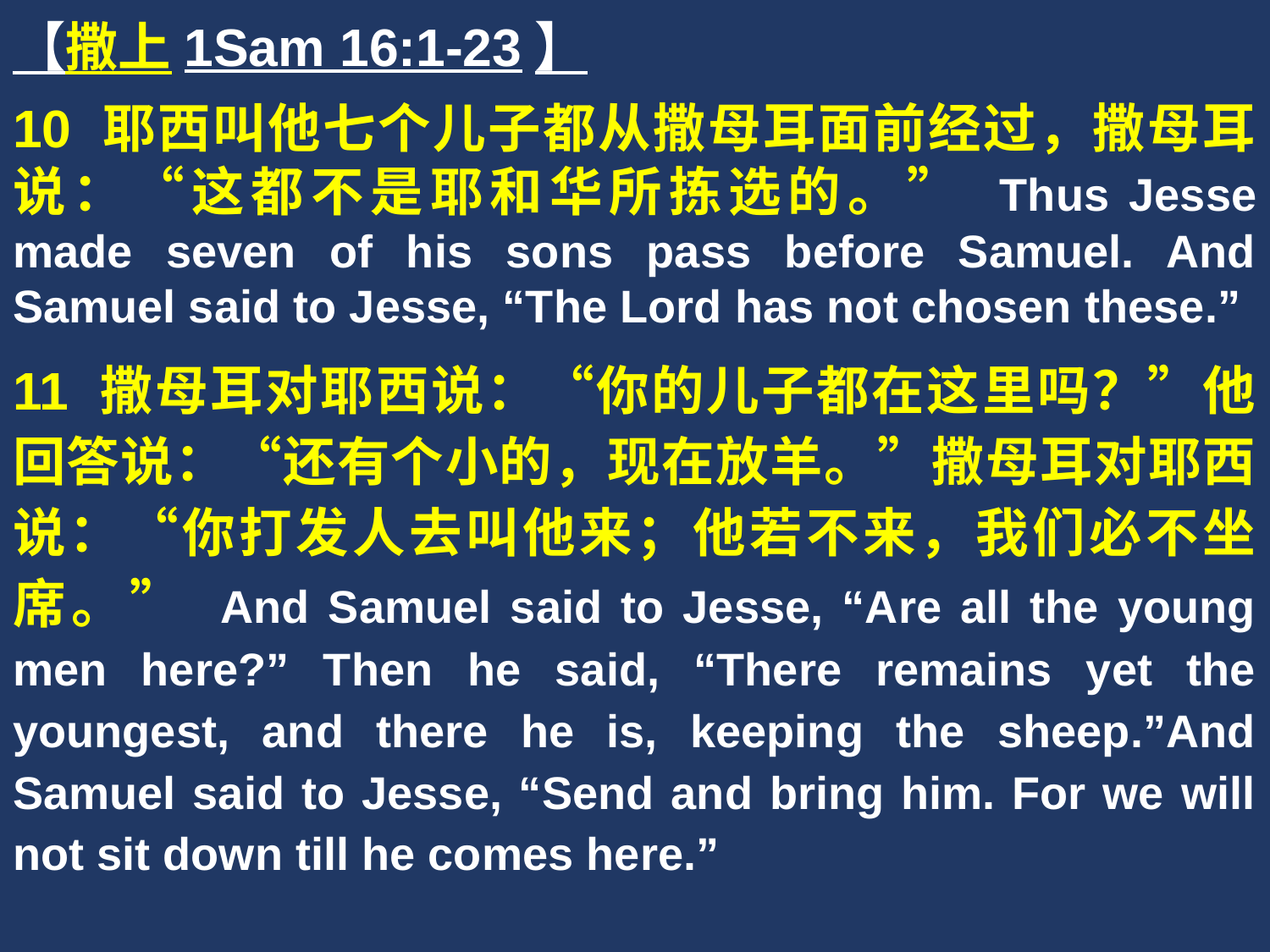

【撒上1Sam 16:1-23】
10 耶西叫他七个儿子都从撒母耳面前经过，撒母耳说：“这都不是耶和华所拣选的。” Thus Jesse made seven of his sons pass before Samuel. And Samuel said to Jesse, “The Lord has not chosen these.”
11 撒母耳对耶西说：“你的儿子都在这里吗？”他回答说：“还有个小的，现在放羊。”撒母耳对耶西说：“你打发人去叫他来；他若不来，我们必不坐席。” And Samuel said to Jesse, “Are all the young men here?” Then he said, “There remains yet the youngest, and there he is, keeping the sheep.”And Samuel said to Jesse, “Send and bring him. For we will not sit down till he comes here.”